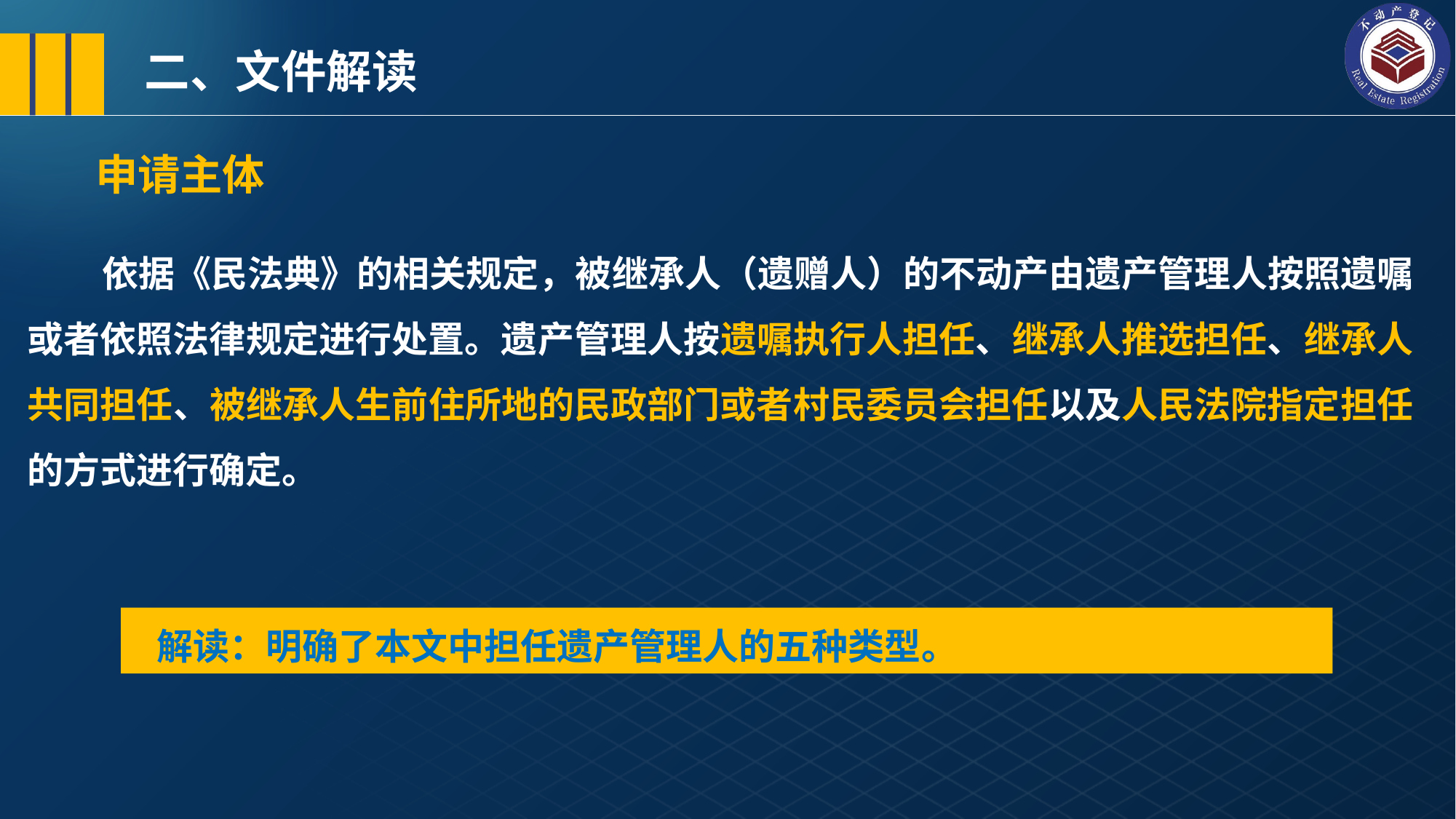

二、文件解读
     申请主体
        依据《民法典》的相关规定，被继承人（遗赠人）的不动产由遗产管理人按照遗嘱或者依照法律规定进行处置。遗产管理人按遗嘱执行人担任、继承人推选担任、继承人共同担任、被继承人生前住所地的民政部门或者村民委员会担任以及人民法院指定担任的方式进行确定。
        解读：明确了本文中担任遗产管理人的五种类型。